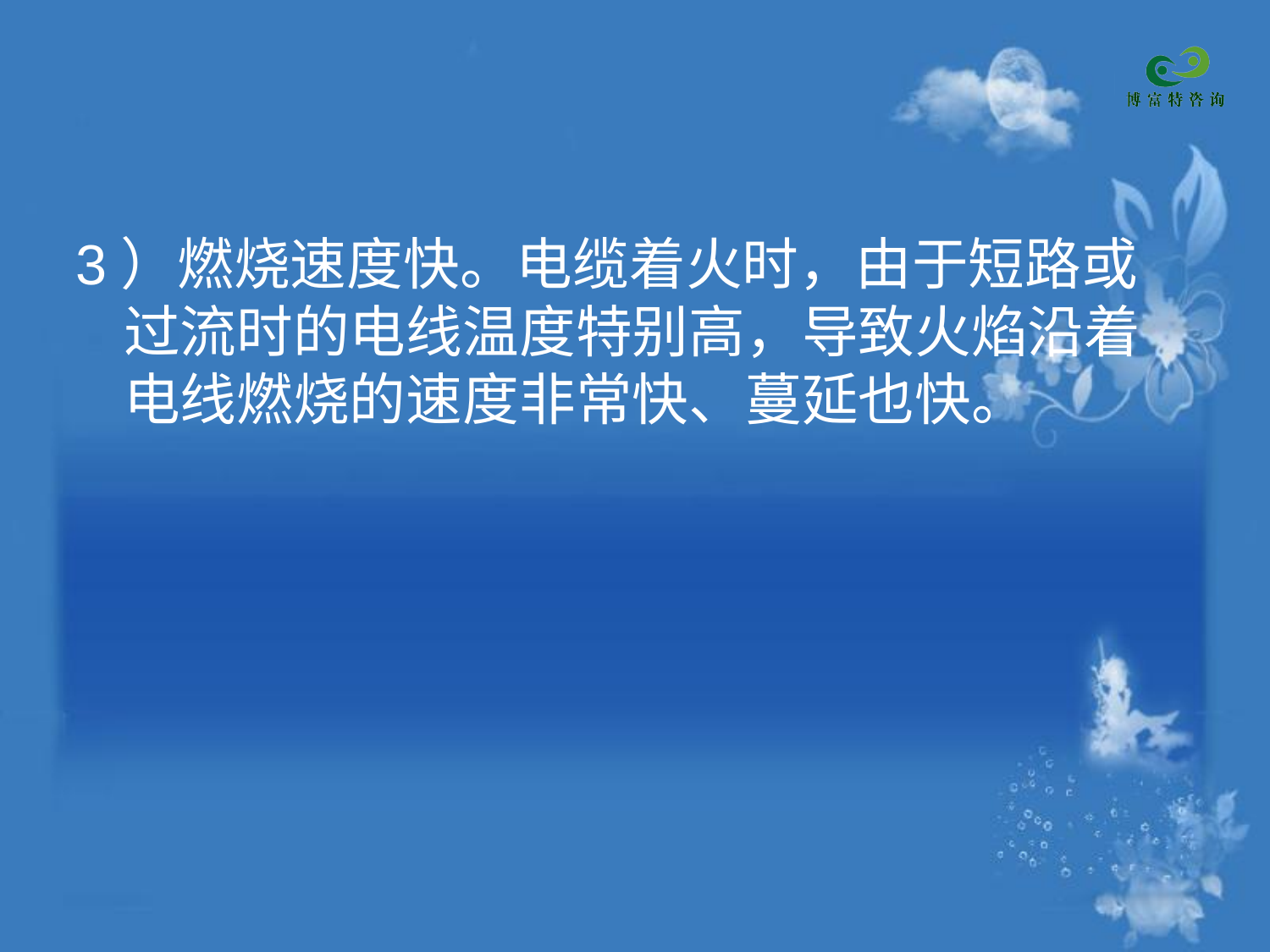

3）燃烧速度快。电缆着火时，由于短路或过流时的电线温度特别高，导致火焰沿着电线燃烧的速度非常快、蔓延也快。